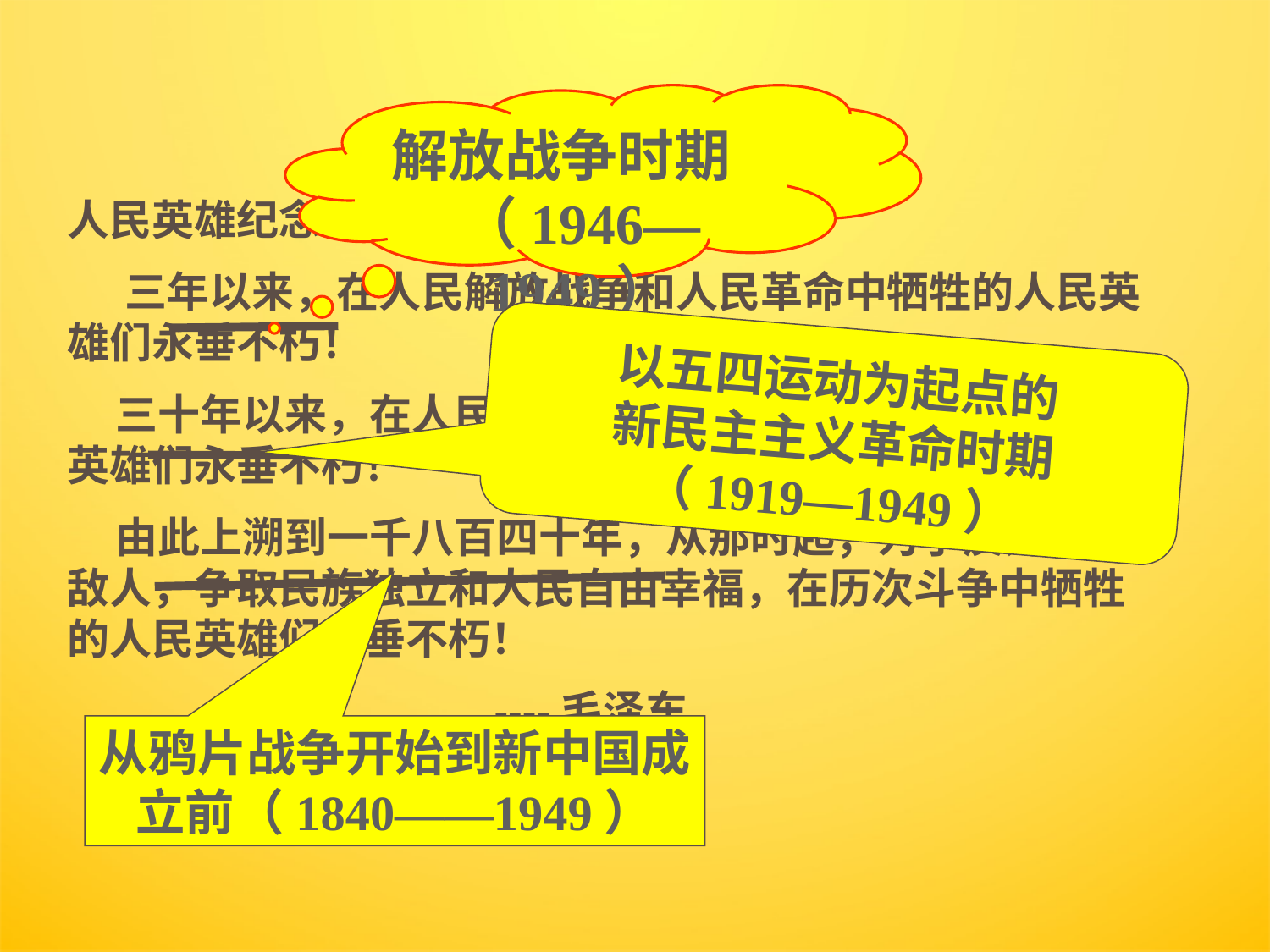

以五四运动为起点的
新民主主义革命时期
（1919—1949）
解放战争时期
（1946—1949）
人民英雄纪念碑碑文：
     三年以来，在人民解放战争和人民革命中牺牲的人民英雄们永垂不朽！
    三十年以来，在人民解放战争和人民革命中牺牲的人民英雄们永垂不朽！
    由此上溯到一千八百四十年，从那时起，为了反对内外敌人，争取民族独立和人民自由幸福，在历次斗争中牺牲的人民英雄们永垂不朽！
                                    ----毛泽东

从鸦片战争开始到新中国成立前（1840——1949）